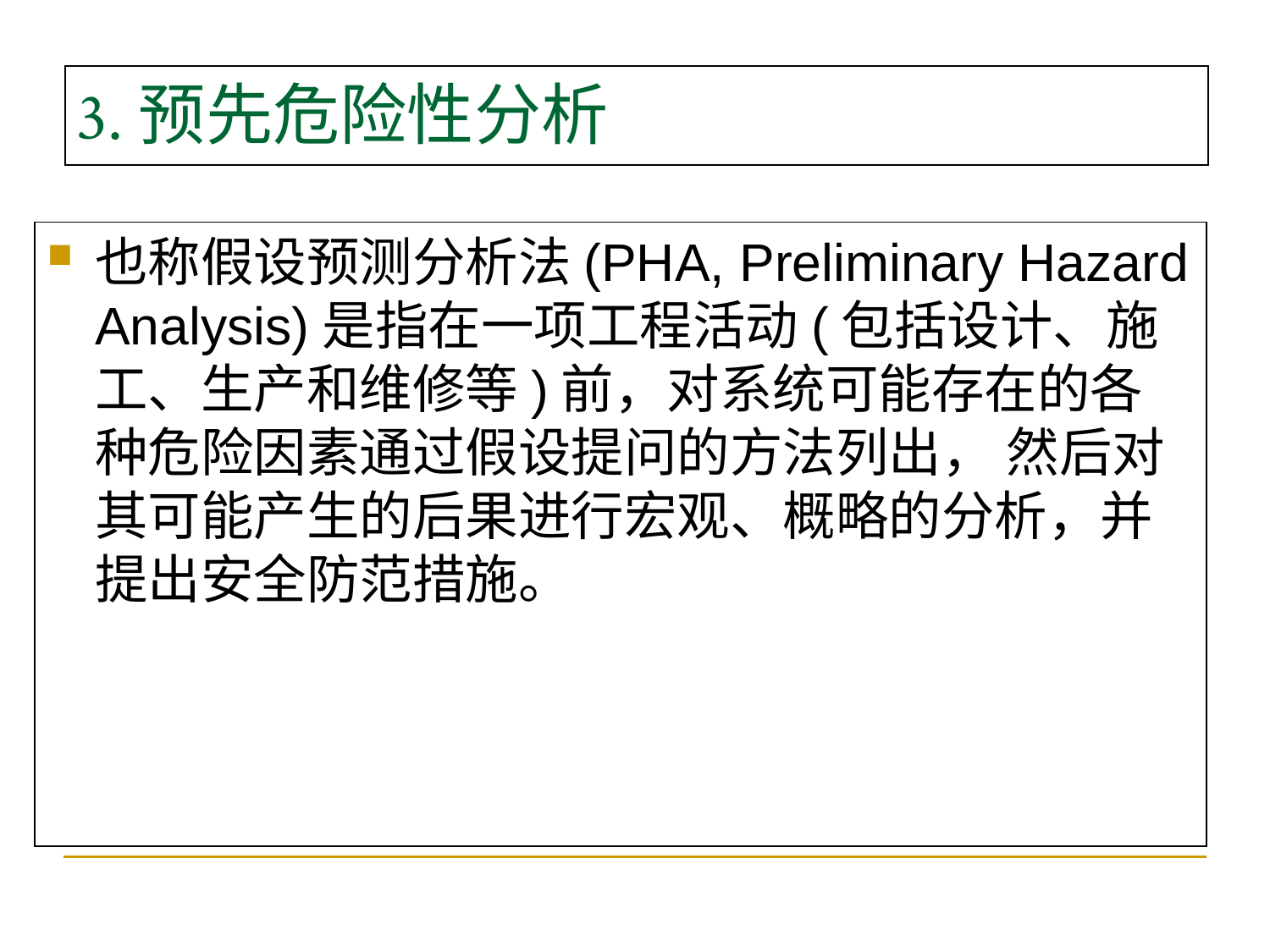

3.预先危险性分析
也称假设预测分析法(PHA, Preliminary Hazard Analysis)是指在一项工程活动(包括设计、施工、生产和维修等)前，对系统可能存在的各种危险因素通过假设提问的方法列出， 然后对其可能产生的后果进行宏观、概略的分析，并提出安全防范措施。